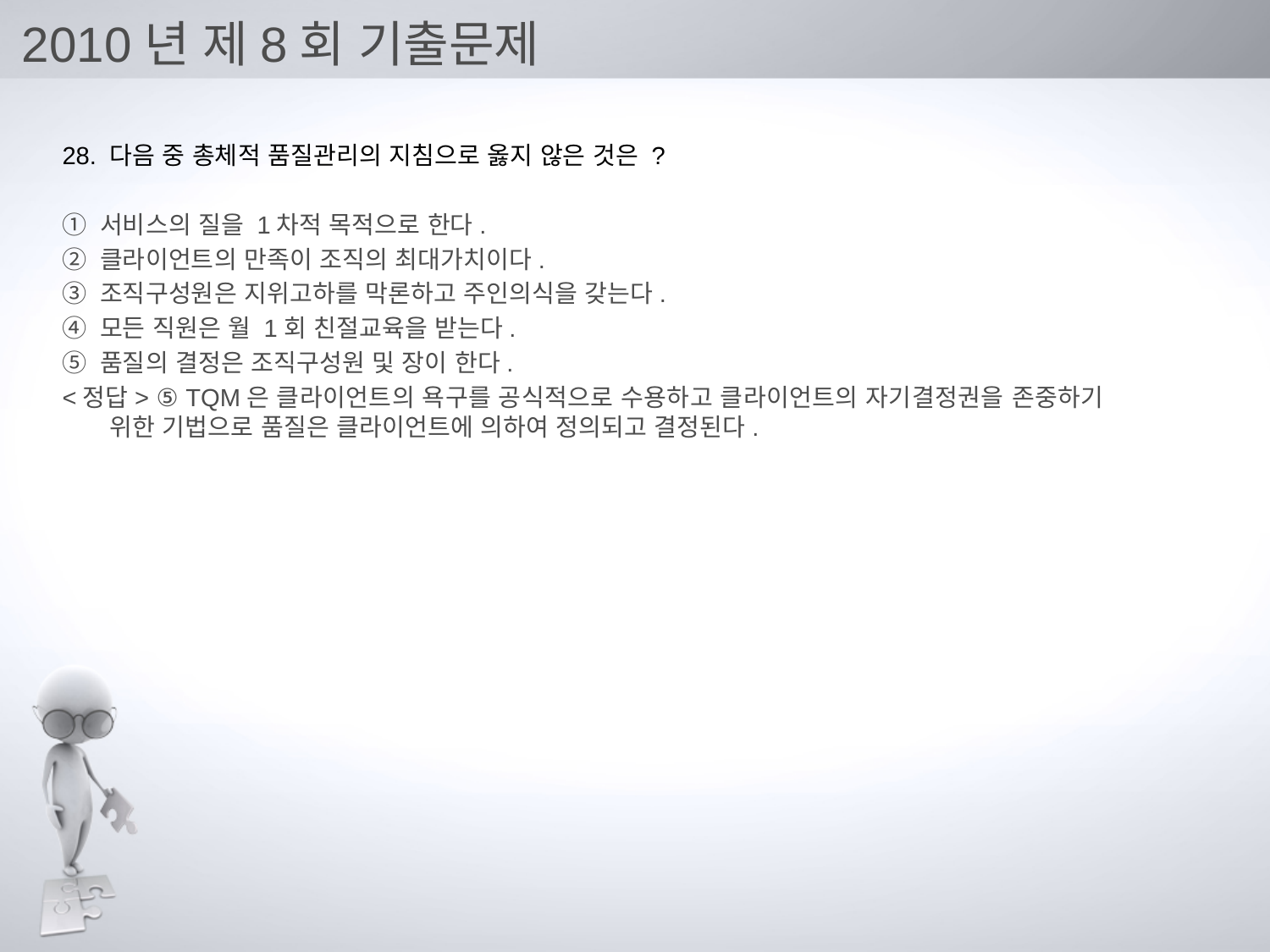

# 2010년 제8회 기출문제

28. 다음 중 총체적 품질관리의 지침으로 옳지 않은 것은 ?

① 서비스의 질을 1차적 목적으로 한다.
② 클라이언트의 만족이 조직의 최대가치이다.
③ 조직구성원은 지위고하를 막론하고 주인의식을 갖는다.
④ 모든 직원은 월 1회 친절교육을 받는다.
⑤ 품질의 결정은 조직구성원 및 장이 한다.
<정답> ⑤ TQM은 클라이언트의 욕구를 공식적으로 수용하고 클라이언트의 자기결정권을 존중하기 위한 기법으로 품질은 클라이언트에 의하여 정의되고 결정된다.